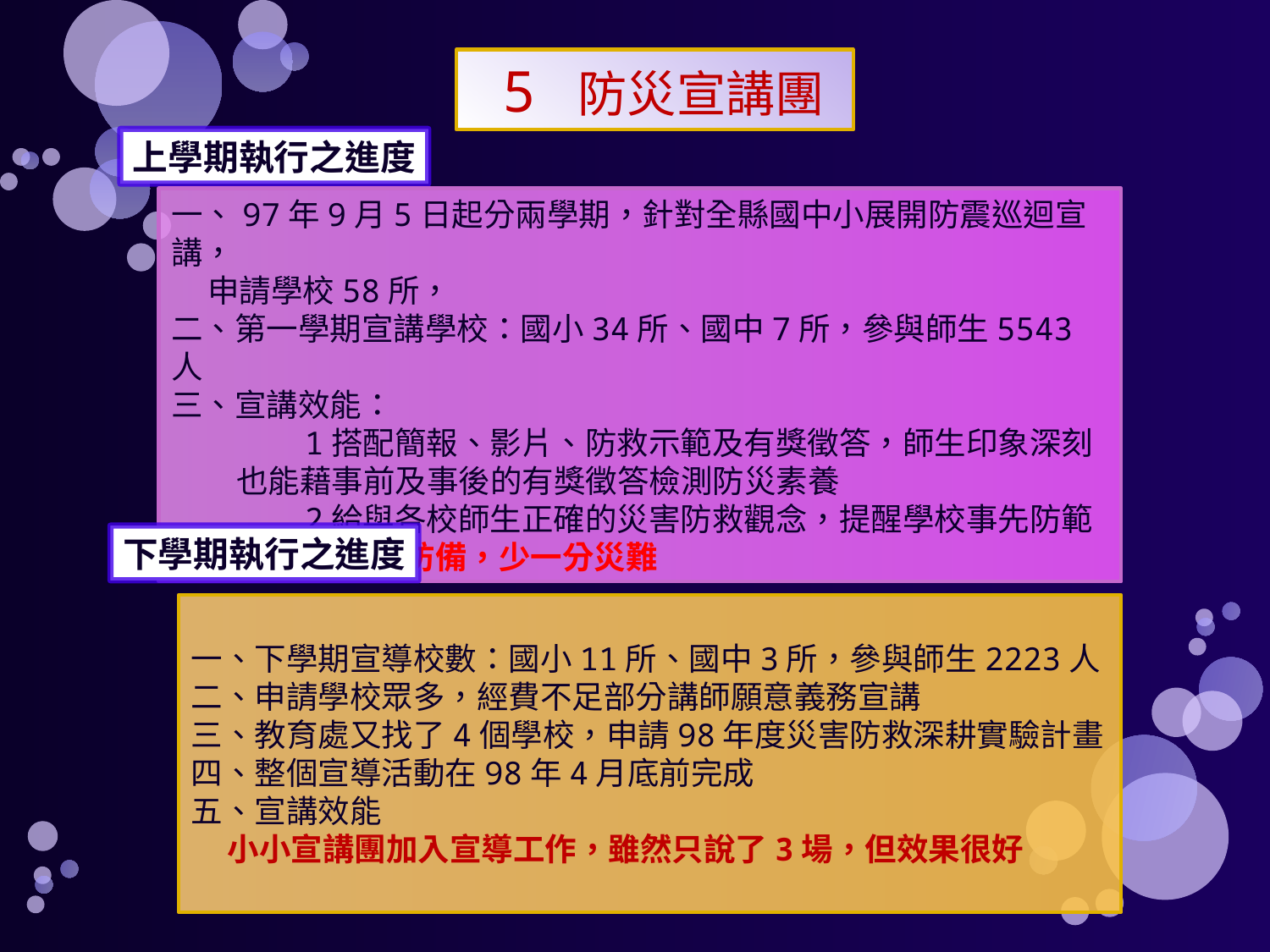

5 防災宣講團
上學期執行之進度
一、97年9月5日起分兩學期，針對全縣國中小展開防震巡迴宣講，
    申請學校58所，
二、第一學期宣講學校：國小34所、國中7所，參與師生5543人
三、宣講效能：
       1搭配簡報、影片、防救示範及有獎徵答，師生印象深刻
        也能藉事前及事後的有獎徵答檢測防災素養
       2給與各校師生正確的災害防救觀念，提醒學校事先防範
                  多一份防備，少一分災難
下學期執行之進度

一、下學期宣導校數：國小11所、國中3所，參與師生2223人
二、申請學校眾多，經費不足部分講師願意義務宣講
三、教育處又找了4個學校，申請98年度災害防救深耕實驗計畫
四、整個宣導活動在98年4月底前完成
五、宣講效能
    小小宣講團加入宣導工作，雖然只說了3場，但效果很好